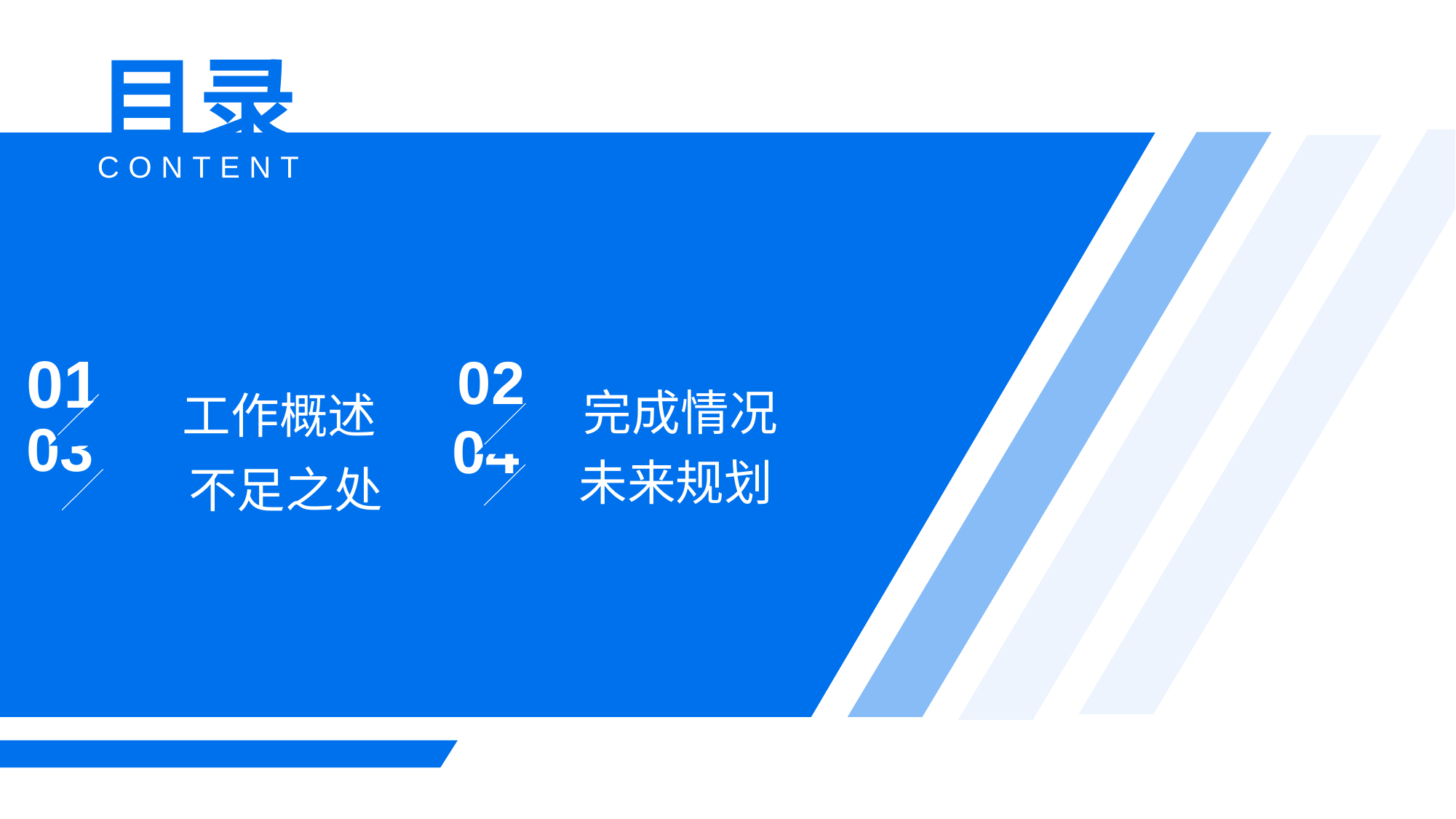

目录

CONTENT

完成情况
02
01
工作概述

03
不足之处
未来规划
04